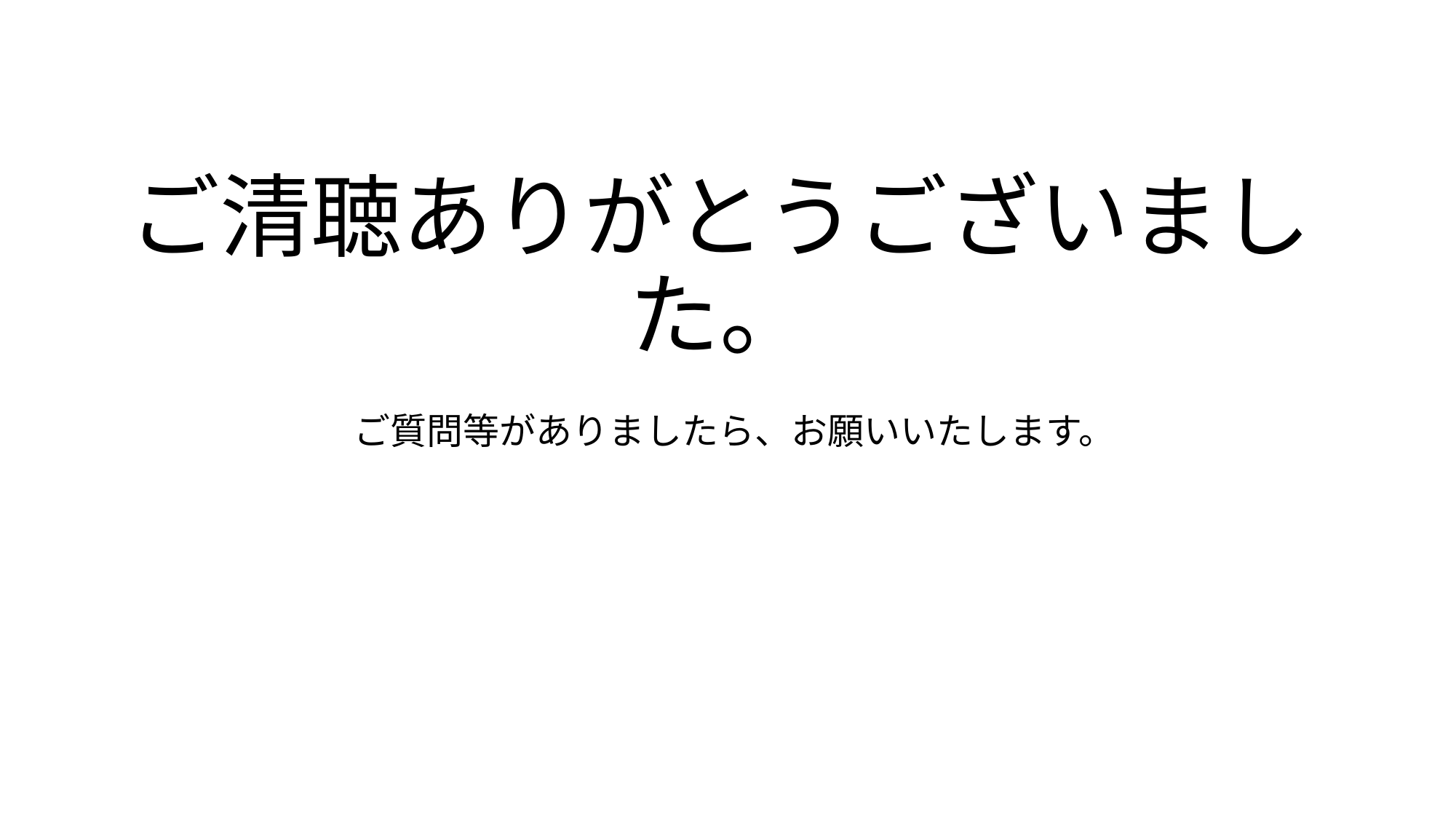

# ご清聴ありがとうございました。
ご質問等がありましたら、お願いいたします。